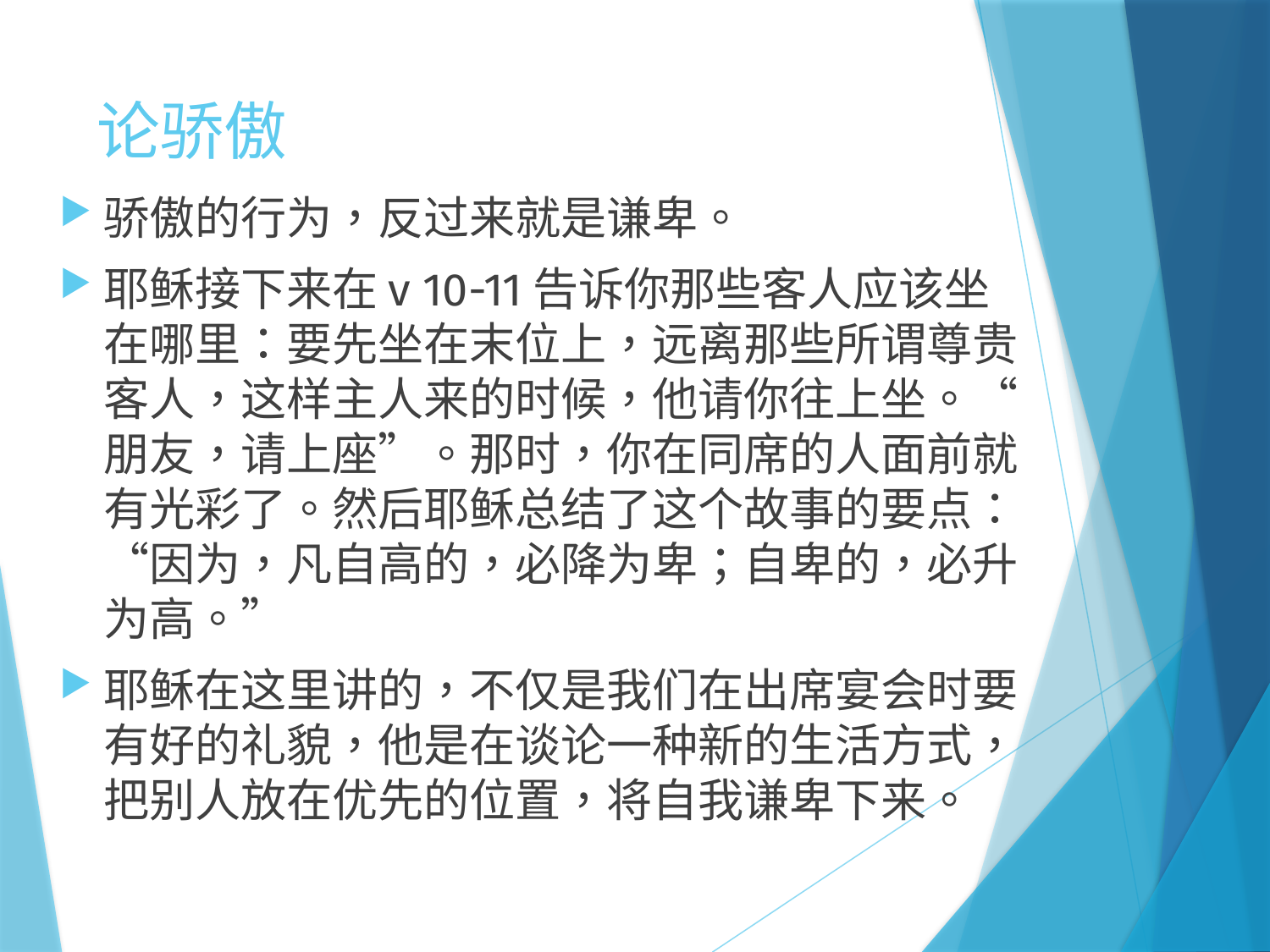

# 论骄傲
骄傲的行为，反过来就是谦卑。
耶稣接下来在v 10-11告诉你那些客人应该坐在哪里：要先坐在末位上，远离那些所谓尊贵客人，这样主人来的时候，他请你往上坐。“朋友，请上座”。那时，你在同席的人面前就有光彩了。然后耶稣总结了这个故事的要点：“因为，凡自高的，必降为卑；自卑的，必升为高。”
耶稣在这里讲的，不仅是我们在出席宴会时要有好的礼貌，他是在谈论一种新的生活方式，把别人放在优先的位置，将自我谦卑下来。